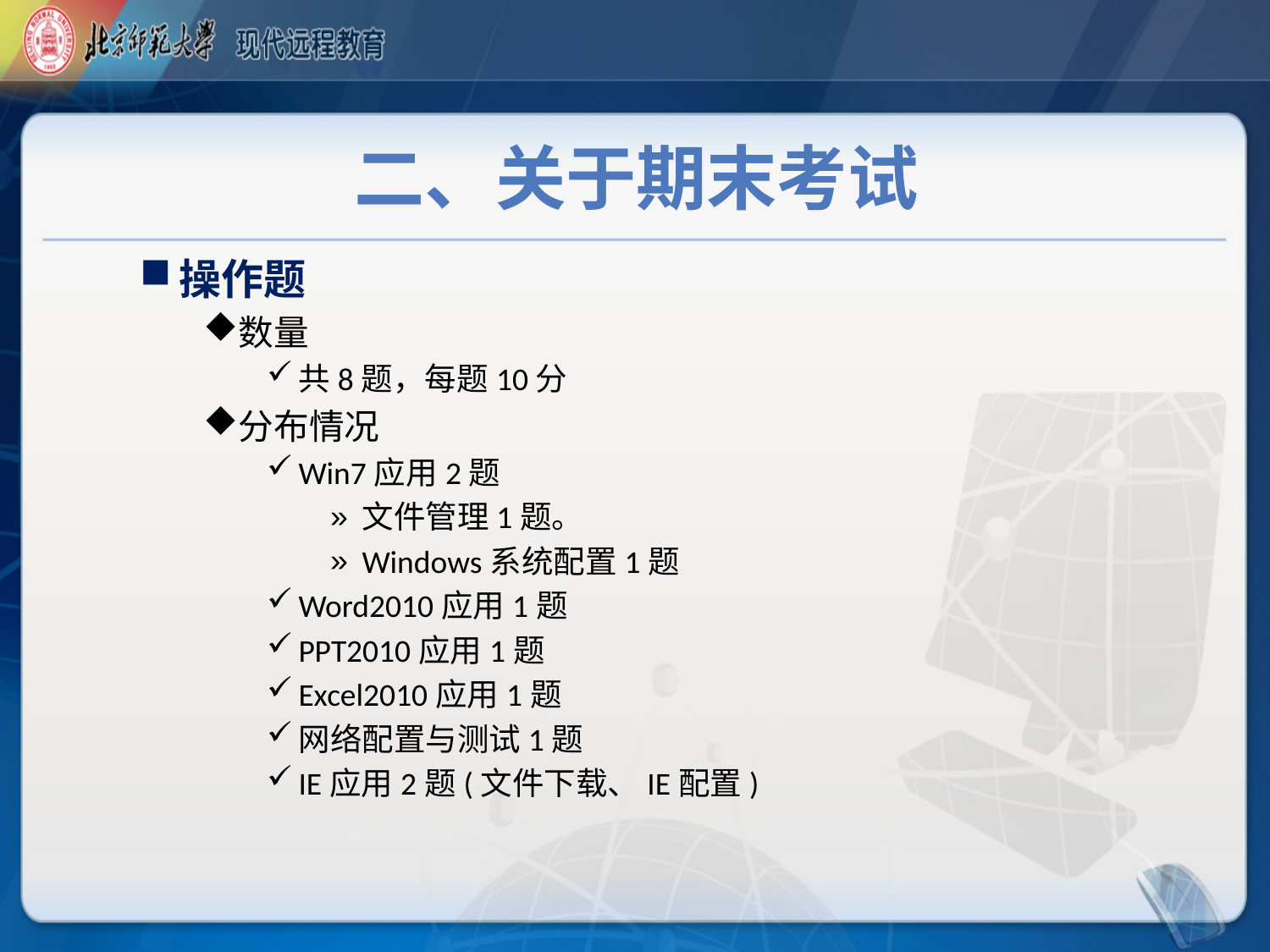

# 二、关于期末考试
操作题
数量
共8题，每题10分
分布情况
Win7应用2题
文件管理1题。
Windows系统配置1题
Word2010应用1题
PPT2010应用1题
Excel2010应用1题
网络配置与测试1题
IE应用2题(文件下载、IE配置)